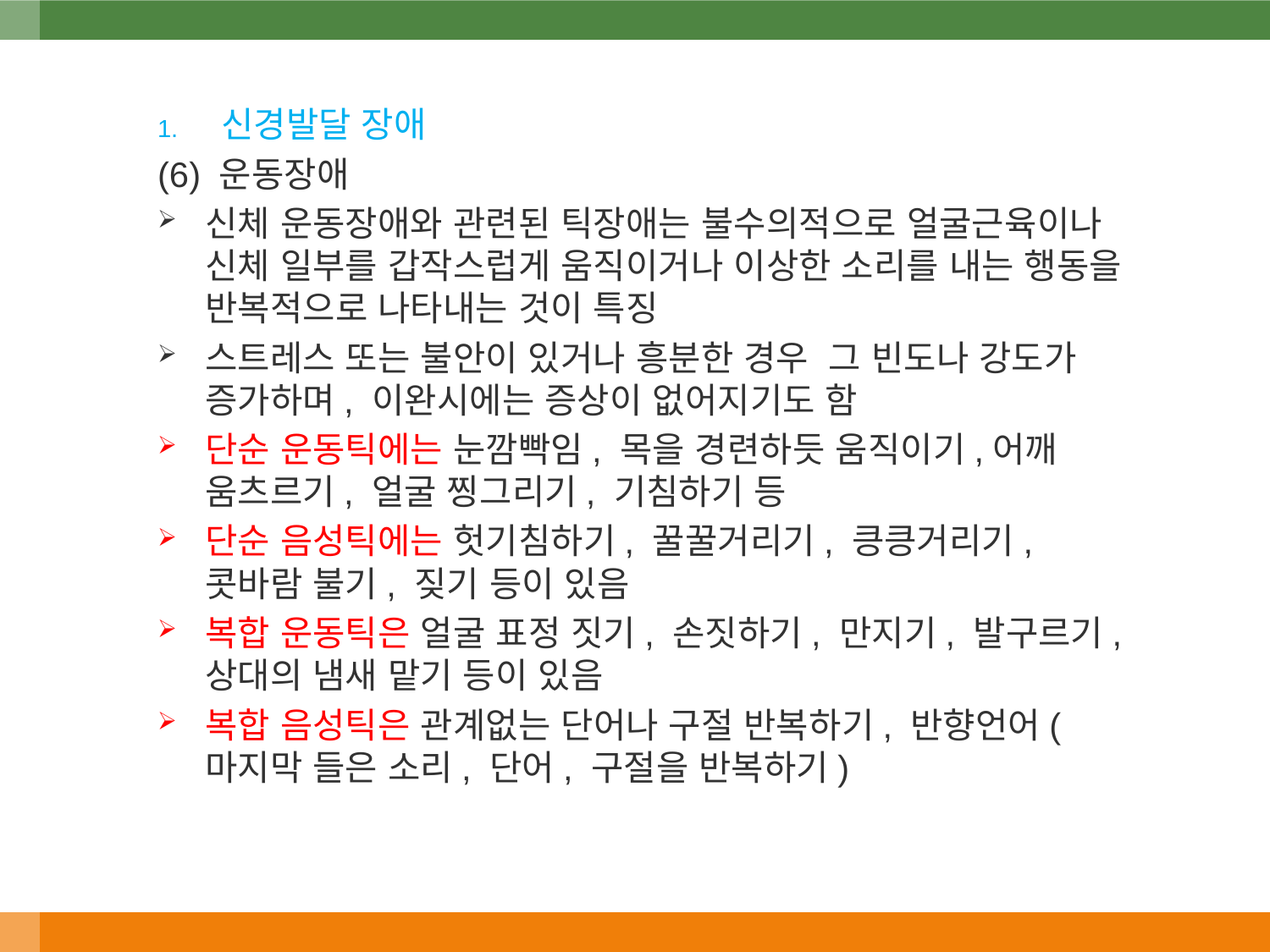

신경발달 장애
(6) 운동장애
신체 운동장애와 관련된 틱장애는 불수의적으로 얼굴근육이나 신체 일부를 갑작스럽게 움직이거나 이상한 소리를 내는 행동을 반복적으로 나타내는 것이 특징
스트레스 또는 불안이 있거나 흥분한 경우  그 빈도나 강도가 증가하며, 이완시에는 증상이 없어지기도 함
단순 운동틱에는 눈깜빡임, 목을 경련하듯 움직이기,어깨 움츠르기, 얼굴 찡그리기, 기침하기 등
단순 음성틱에는 헛기침하기, 꿀꿀거리기, 킁킁거리기, 콧바람 불기, 짖기 등이 있음
복합 운동틱은 얼굴 표정 짓기, 손짓하기, 만지기, 발구르기, 상대의 냄새 맡기 등이 있음
복합 음성틱은 관계없는 단어나 구절 반복하기, 반향언어(마지막 들은 소리, 단어, 구절을 반복하기)